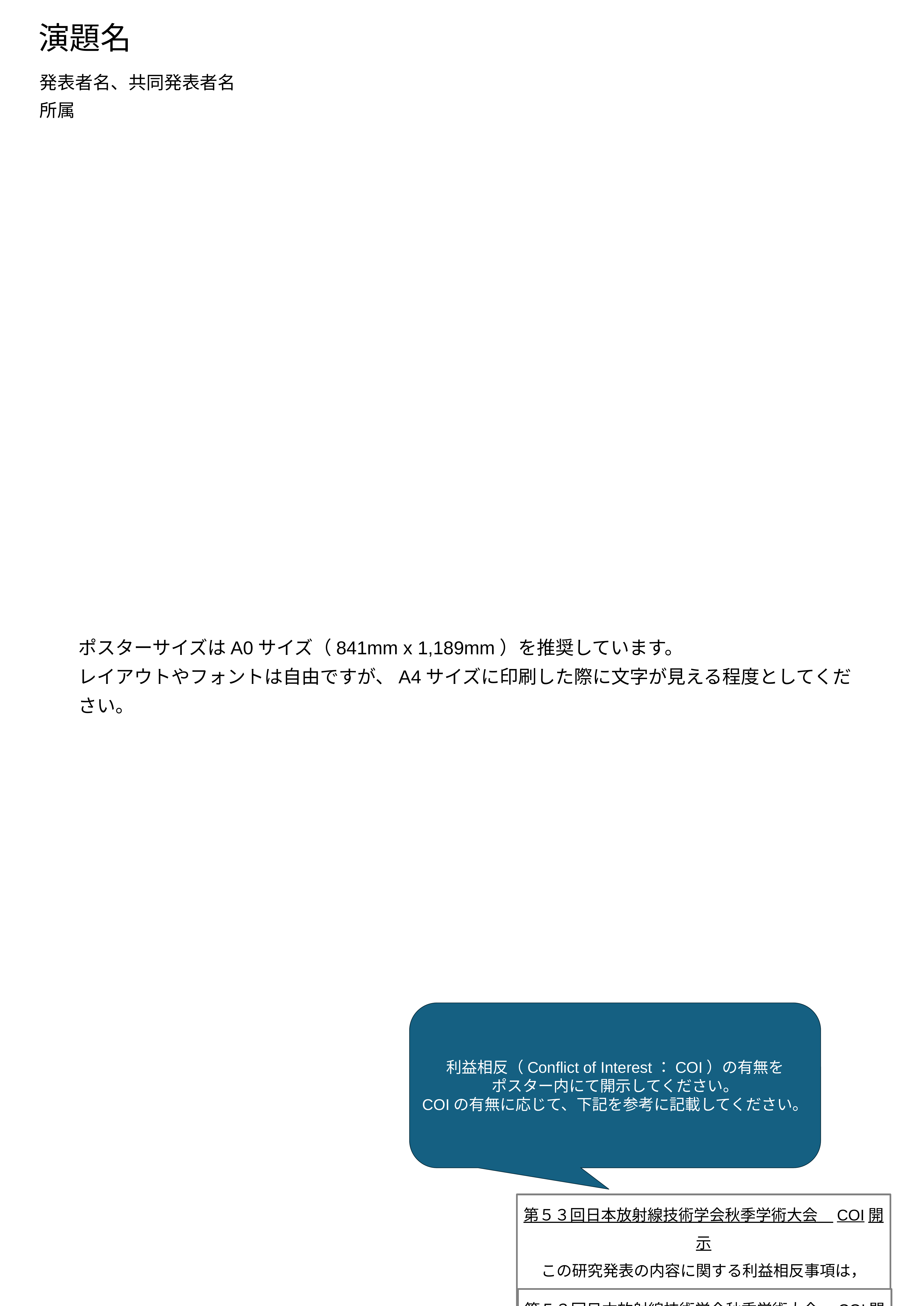

演題名
発表者名、共同発表者名
所属
ポスターサイズはA0サイズ（841mm x 1,189mm）を推奨しています。
レイアウトやフォントは自由ですが、A4サイズに印刷した際に文字が見える程度としてください。
利益相反（Conflict of Interest：COI）の有無を
ポスター内にて開示してください。
COIの有無に応じて、下記を参考に記載してください。
第５３回日本放射線技術学会秋季学術大会　COI開示
この研究発表の内容に関する利益相反事項は，
☑　ありません
第５３回日本放射線技術学会秋季学術大会　COI開示
この研究発表の内容に関する利益相反事項は，
☑　あります
例）
　本研究（の一部）はＸＸＸＸＸ（助成金No. xxxxxxx）の支援を受けた．
　ＡＡとＢＢは，ＸＸＸＸＸ（企業名）に属する社員である.
　使用した装置（　　）は，ＸＸＸＸＸ（企業名）から提供されたものである